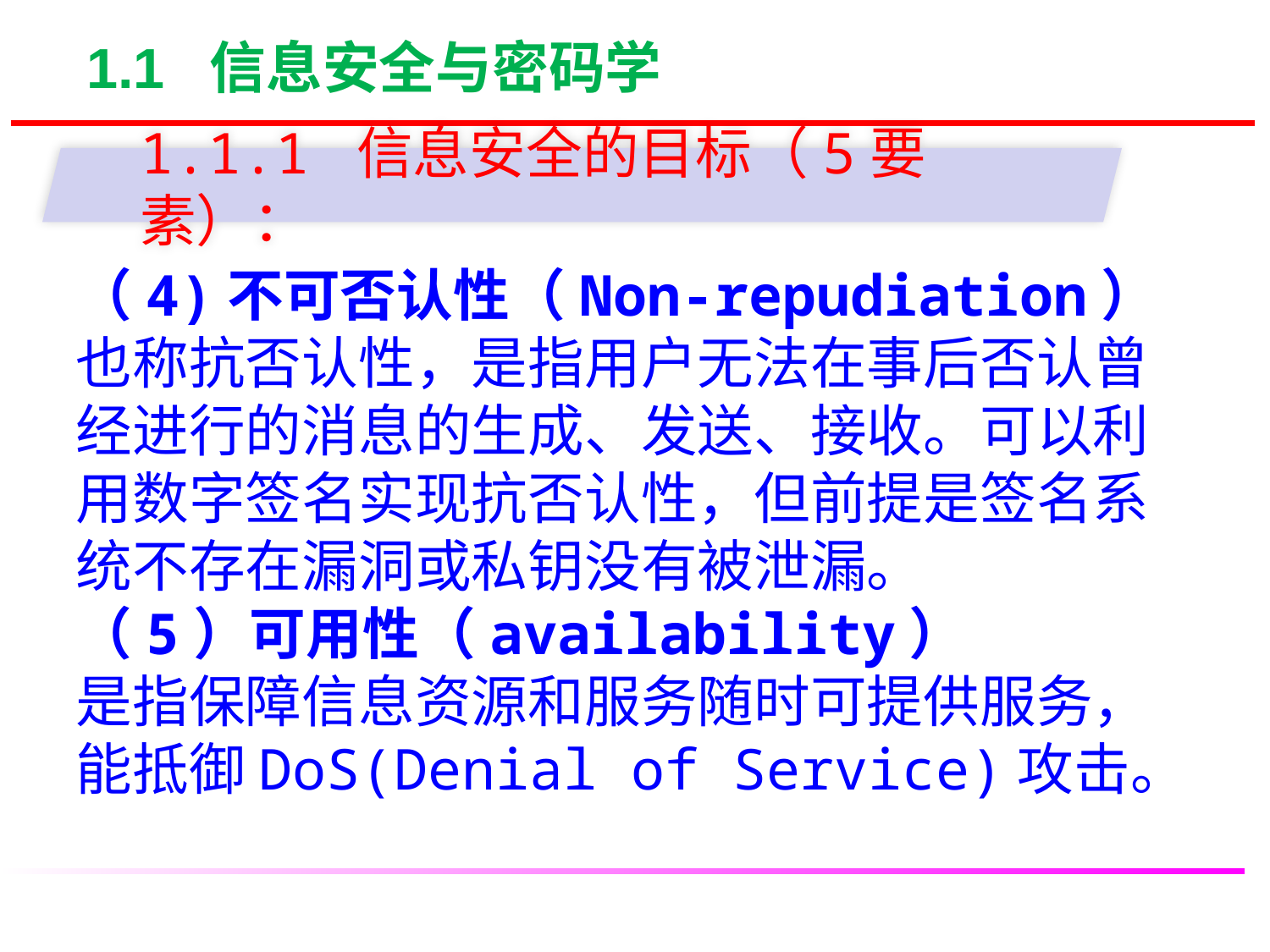

1.1  信息安全与密码学
1.1.1 信息安全的目标（5要素）：
（4)不可否认性（Non-repudiation）
也称抗否认性，是指用户无法在事后否认曾经进行的消息的生成、发送、接收。可以利用数字签名实现抗否认性，但前提是签名系统不存在漏洞或私钥没有被泄漏。
（5）可用性（availability）
是指保障信息资源和服务随时可提供服务，能抵御DoS(Denial of Service)攻击。